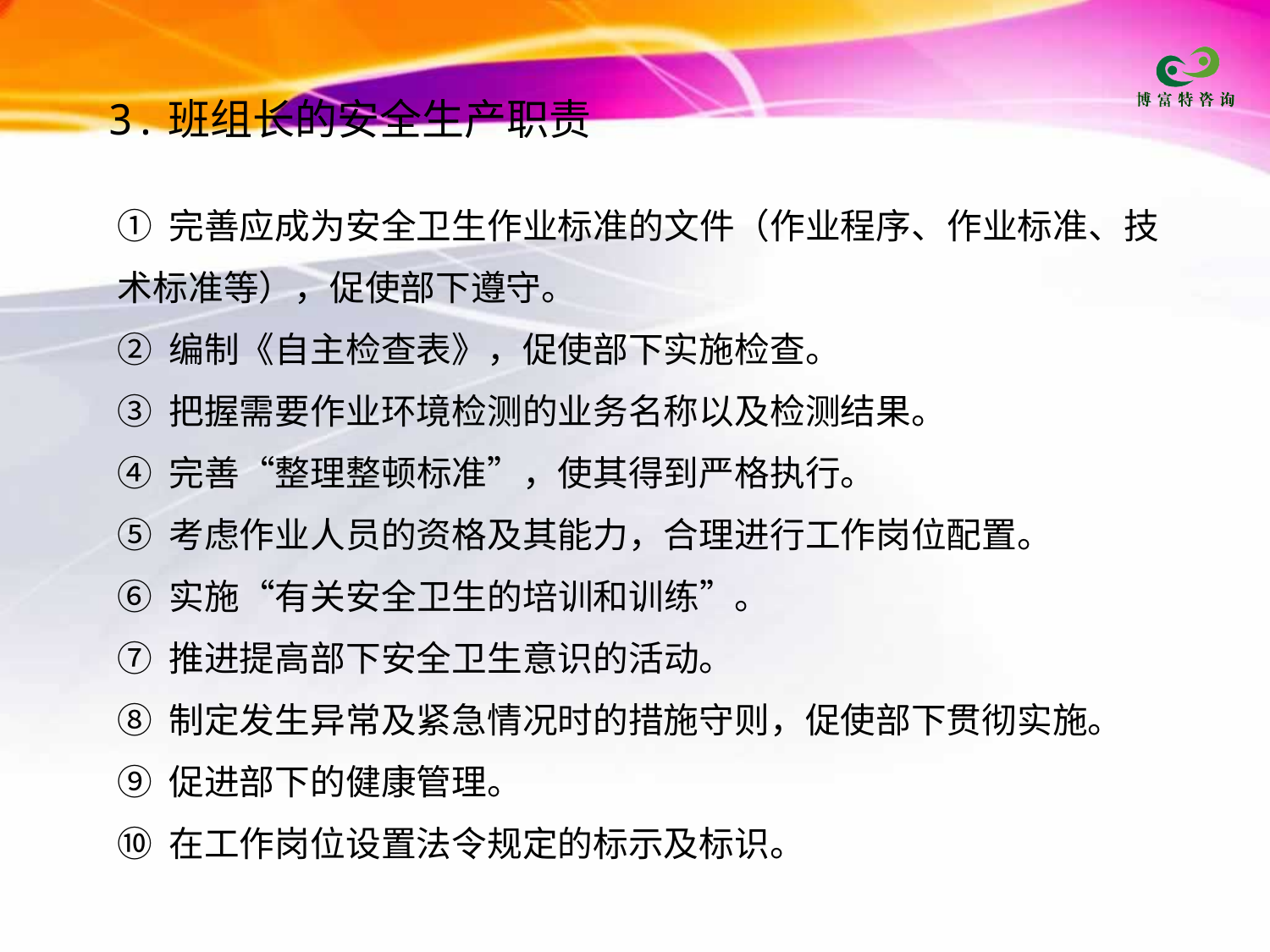

3.班组长的安全生产职责
① 完善应成为安全卫生作业标准的文件（作业程序、作业标准、技术标准等），促使部下遵守。
② 编制《自主检查表》，促使部下实施检查。
③ 把握需要作业环境检测的业务名称以及检测结果。
④ 完善“整理整顿标准”，使其得到严格执行。
⑤ 考虑作业人员的资格及其能力，合理进行工作岗位配置。
⑥ 实施“有关安全卫生的培训和训练”。
⑦ 推进提高部下安全卫生意识的活动。
⑧ 制定发生异常及紧急情况时的措施守则，促使部下贯彻实施。
⑨ 促进部下的健康管理。
⑩ 在工作岗位设置法令规定的标示及标识。